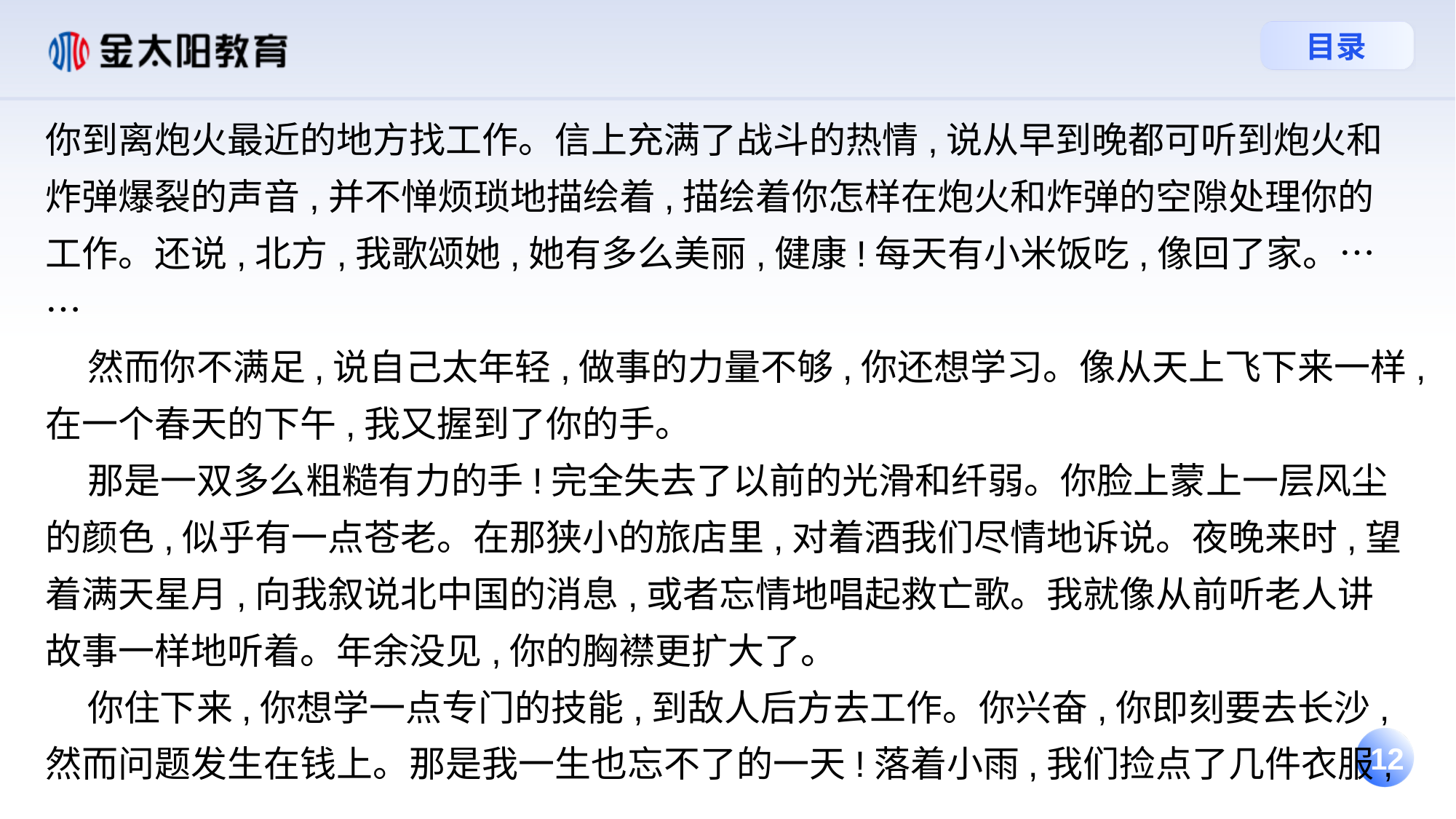

你到离炮火最近的地方找工作。信上充满了战斗的热情,说从早到晚都可听到炮火和炸弹爆裂的声音,并不惮烦琐地描绘着,描绘着你怎样在炮火和炸弹的空隙处理你的工作。还说,北方,我歌颂她,她有多么美丽,健康!每天有小米饭吃,像回了家。……
    然而你不满足,说自己太年轻,做事的力量不够,你还想学习。像从天上飞下来一样,在一个春天的下午,我又握到了你的手。
    那是一双多么粗糙有力的手!完全失去了以前的光滑和纤弱。你脸上蒙上一层风尘的颜色,似乎有一点苍老。在那狭小的旅店里,对着酒我们尽情地诉说。夜晚来时,望着满天星月,向我叙说北中国的消息,或者忘情地唱起救亡歌。我就像从前听老人讲故事一样地听着。年余没见,你的胸襟更扩大了。
    你住下来,你想学一点专门的技能,到敌人后方去工作。你兴奋,你即刻要去长沙,然而问题发生在钱上。那是我一生也忘不了的一天!落着小雨,我们捡点了几件衣服,